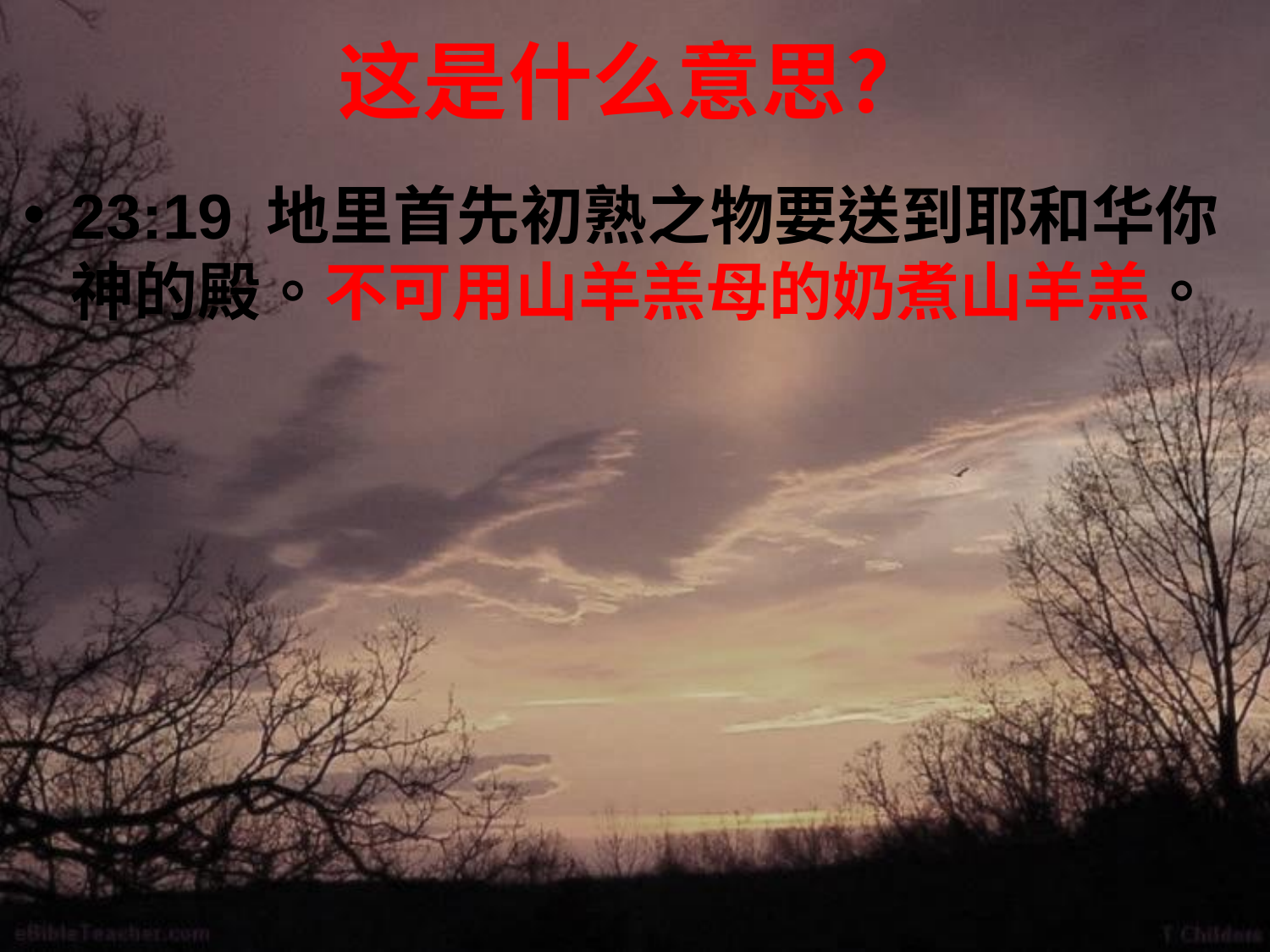

# 这是什么意思？
23:19 地里首先初熟之物要送到耶和华你神的殿。不可用山羊羔母的奶煮山羊羔。